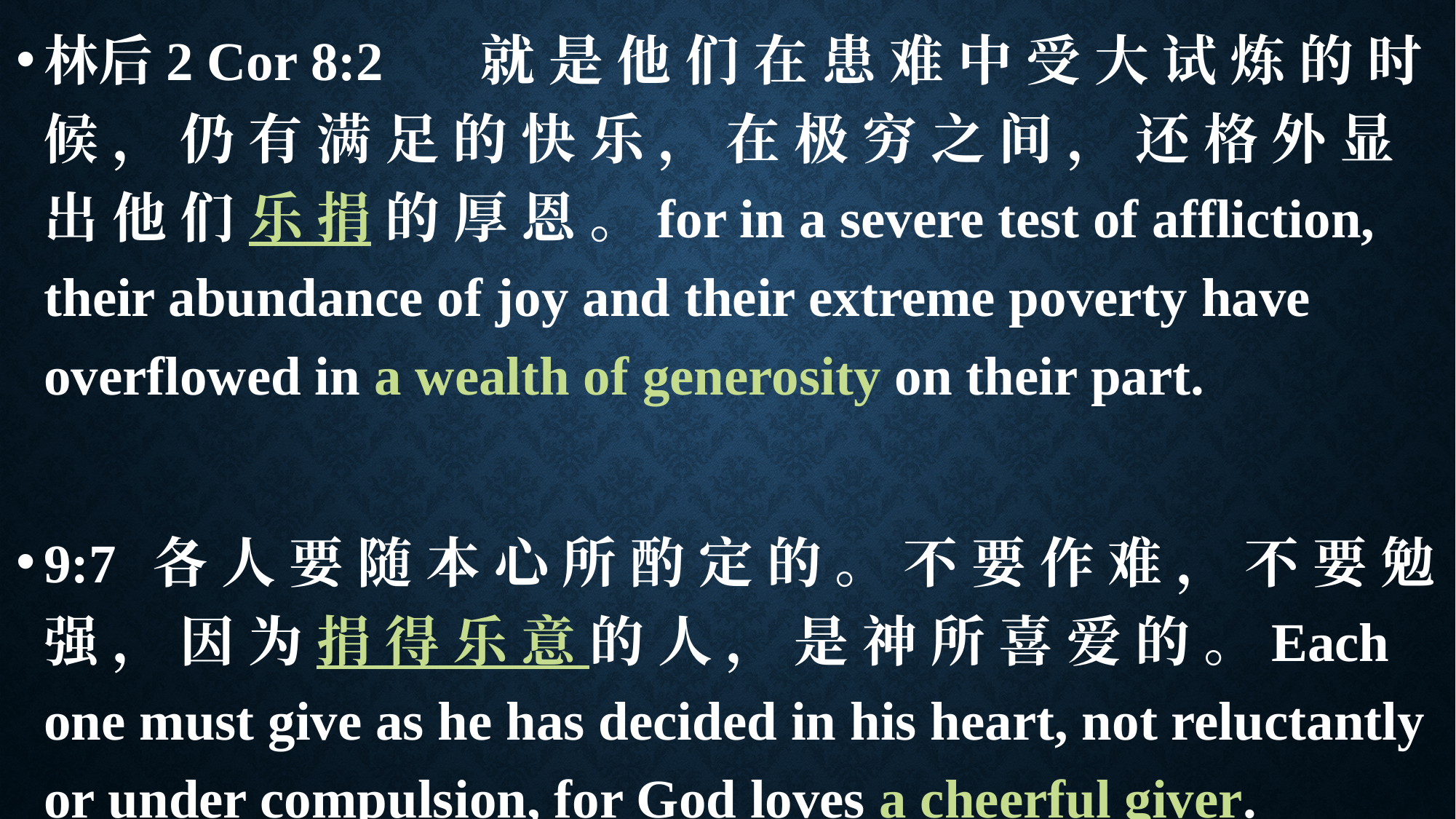

林后2 Cor 8:2	就 是 他 们 在 患 难 中 受 大 试 炼 的 时 候 ， 仍 有 满 足 的 快 乐 ， 在 极 穷 之 间 ， 还 格 外 显 出 他 们 乐 捐 的 厚 恩 。for in a severe test of affliction, their abundance of joy and their extreme poverty have overflowed in a wealth of generosity on their part.

9:7	各 人 要 随 本 心 所 酌 定 的 。 不 要 作 难 ， 不 要 勉 强 ， 因 为 捐 得 乐 意 的 人 ， 是 神 所 喜 爱 的 。Each one must give as he has decided in his heart, not reluctantly or under compulsion, for God loves a cheerful giver.